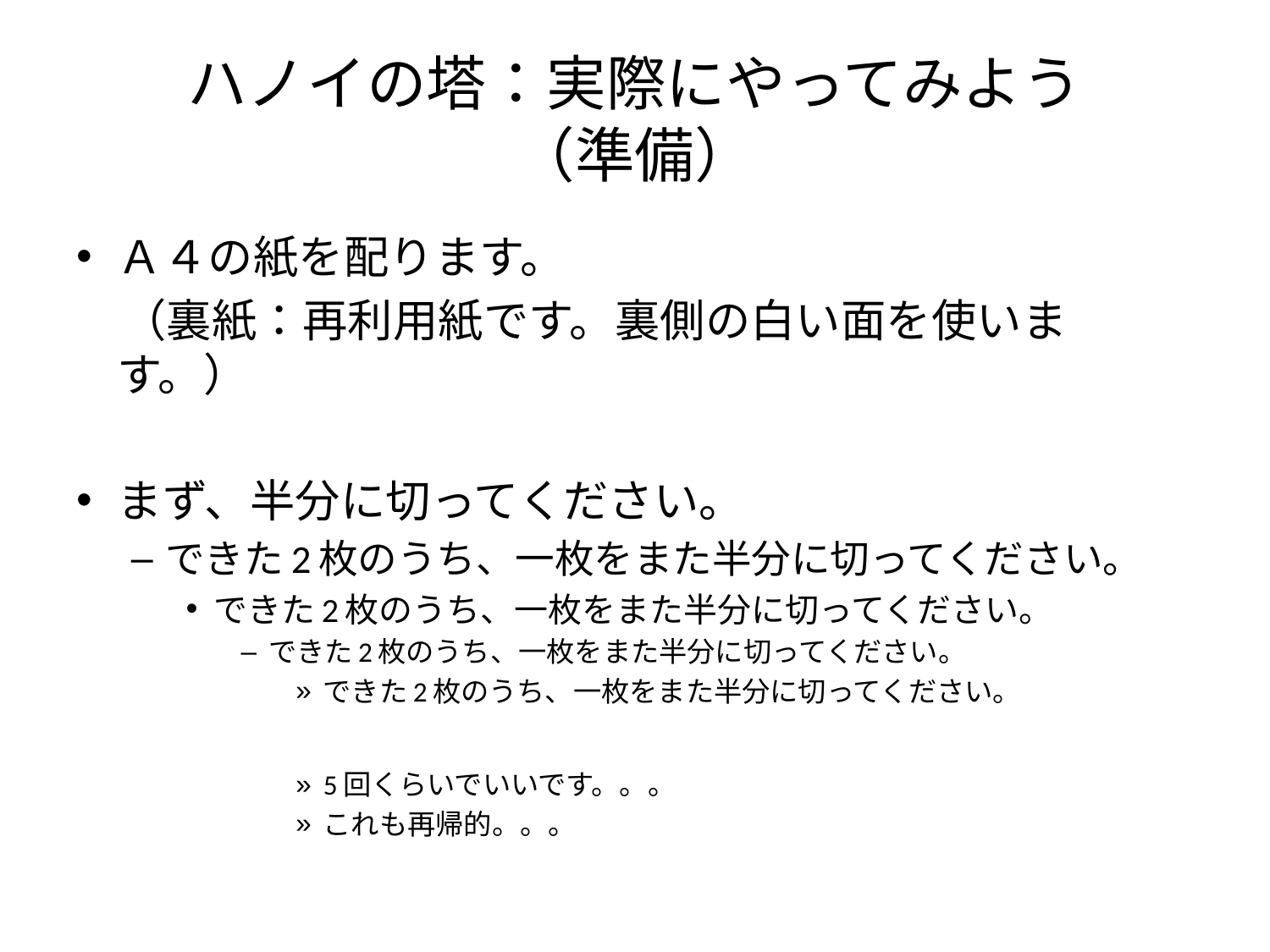

# ハノイの塔：実際にやってみよう （準備）
Ａ４の紙を配ります。
　（裏紙：再利用紙です。裏側の白い面を使います。）

まず、半分に切ってください。
できた2枚のうち、一枚をまた半分に切ってください。
できた2枚のうち、一枚をまた半分に切ってください。
できた2枚のうち、一枚をまた半分に切ってください。
できた2枚のうち、一枚をまた半分に切ってください。

5回くらいでいいです。。。
これも再帰的。。。